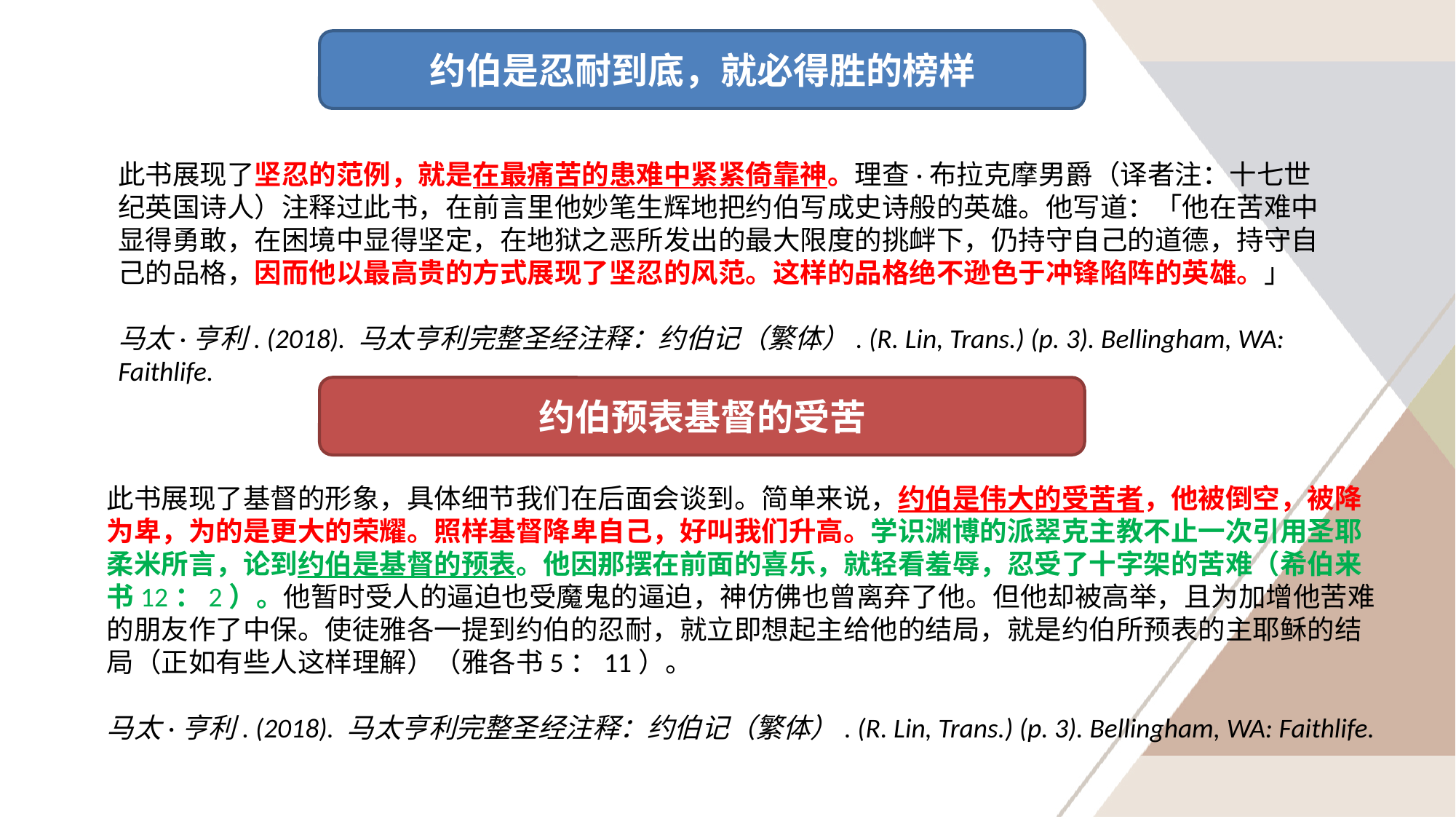

约伯是忍耐到底，就必得胜的榜样
此书展现了坚忍的范例，就是在最痛苦的患难中紧紧倚靠神。理查·布拉克摩男爵（译者注：十七世纪英国诗人）注释过此书，在前言里他妙笔生辉地把约伯写成史诗般的英雄。他写道：「他在苦难中显得勇敢，在困境中显得坚定，在地狱之恶所发出的最大限度的挑衅下，仍持守自己的道德，持守自己的品格，因而他以最高贵的方式展现了坚忍的风范。这样的品格绝不逊色于冲锋陷阵的英雄。」

马太·亨利. (2018). 马太亨利完整圣经注释：约伯记（繁体）. (R. Lin, Trans.) (p. 3). Bellingham, WA: Faithlife.
约伯预表基督的受苦
此书展现了基督的形象，具体细节我们在后面会谈到。简单来说，约伯是伟大的受苦者，他被倒空，被降为卑，为的是更大的荣耀。照样基督降卑自己，好叫我们升高。学识渊博的派翠克主教不止一次引用圣耶柔米所言，论到约伯是基督的预表。他因那摆在前面的喜乐，就轻看羞辱，忍受了十字架的苦难（希伯来书12：2）。他暂时受人的逼迫也受魔鬼的逼迫，神仿佛也曾离弃了他。但他却被高举，且为加增他苦难的朋友作了中保。使徒雅各一提到约伯的忍耐，就立即想起主给他的结局，就是约伯所预表的主耶稣的结局（正如有些人这样理解）（雅各书5：11）。

马太·亨利. (2018). 马太亨利完整圣经注释：约伯记（繁体）. (R. Lin, Trans.) (p. 3). Bellingham, WA: Faithlife.